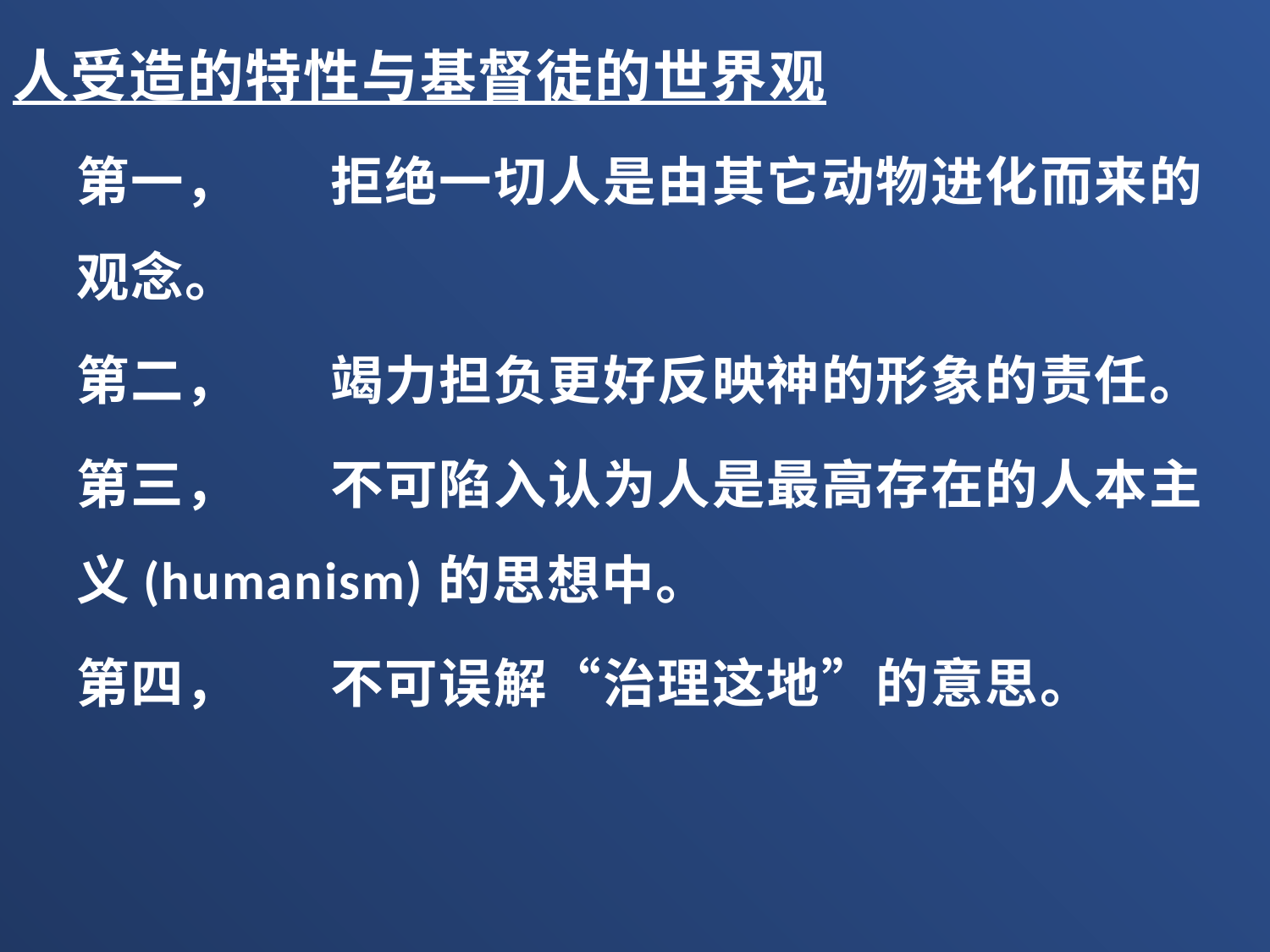

人受造的特性与基督徒的世界观
第一，	拒绝一切人是由其它动物进化而来的观念。
第二，	竭力担负更好反映神的形象的责任。
第三，	不可陷入认为人是最高存在的人本主义(humanism)的思想中。
第四，	不可误解“治理这地”的意思。